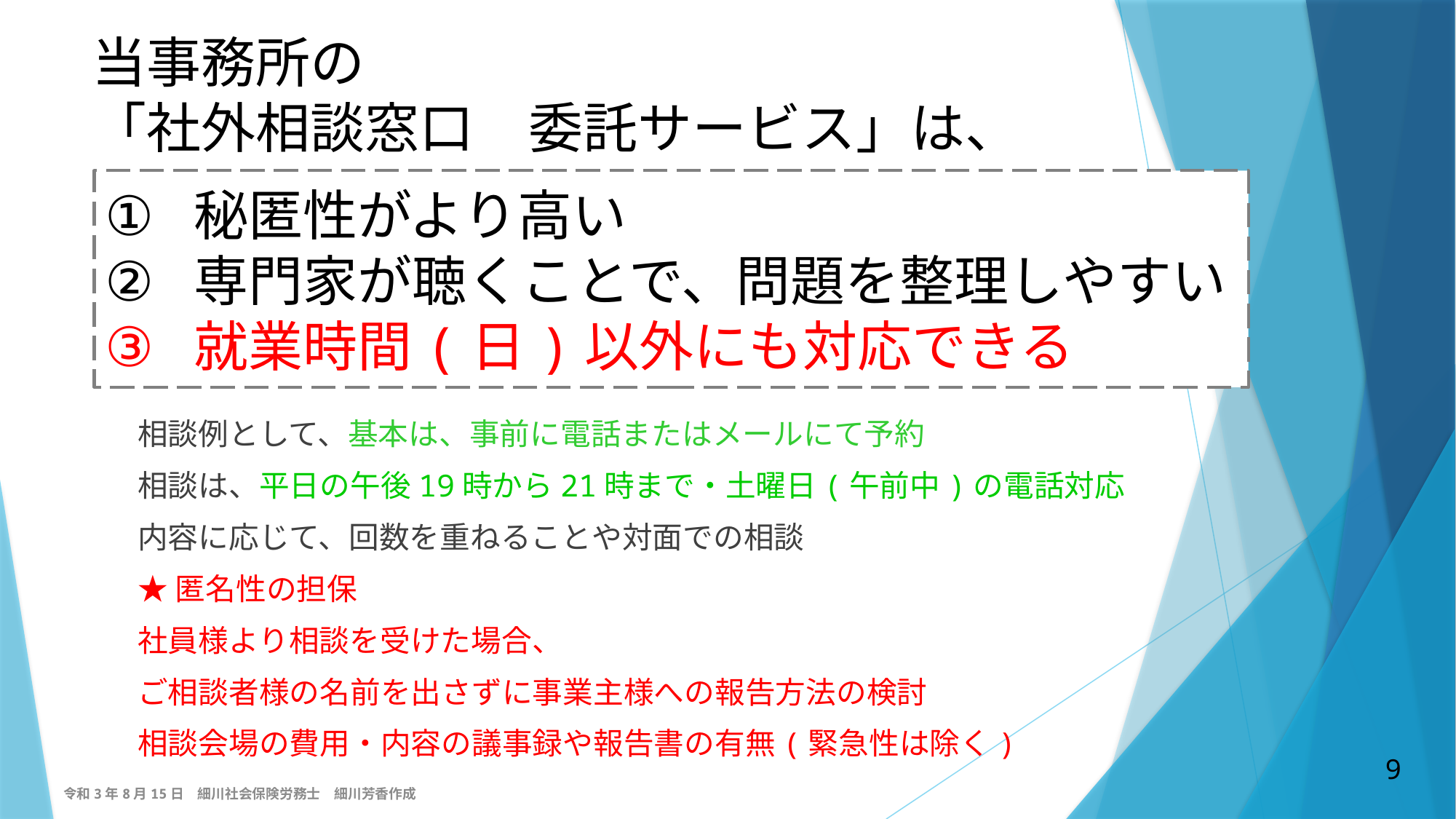

# 当事務所の 「社外相談窓口　委託サービス」は、
秘匿性がより高い
専門家が聴くことで、問題を整理しやすい
就業時間(日)以外にも対応できる
相談例として、基本は、事前に電話またはメールにて予約
相談は、平日の午後19時から21時まで・土曜日(午前中)の電話対応
内容に応じて、回数を重ねることや対面での相談
★匿名性の担保
社員様より相談を受けた場合、
ご相談者様の名前を出さずに事業主様への報告方法の検討
相談会場の費用・内容の議事録や報告書の有無(緊急性は除く)

9
令和3年8月15日　細川社会保険労務士　細川芳香作成